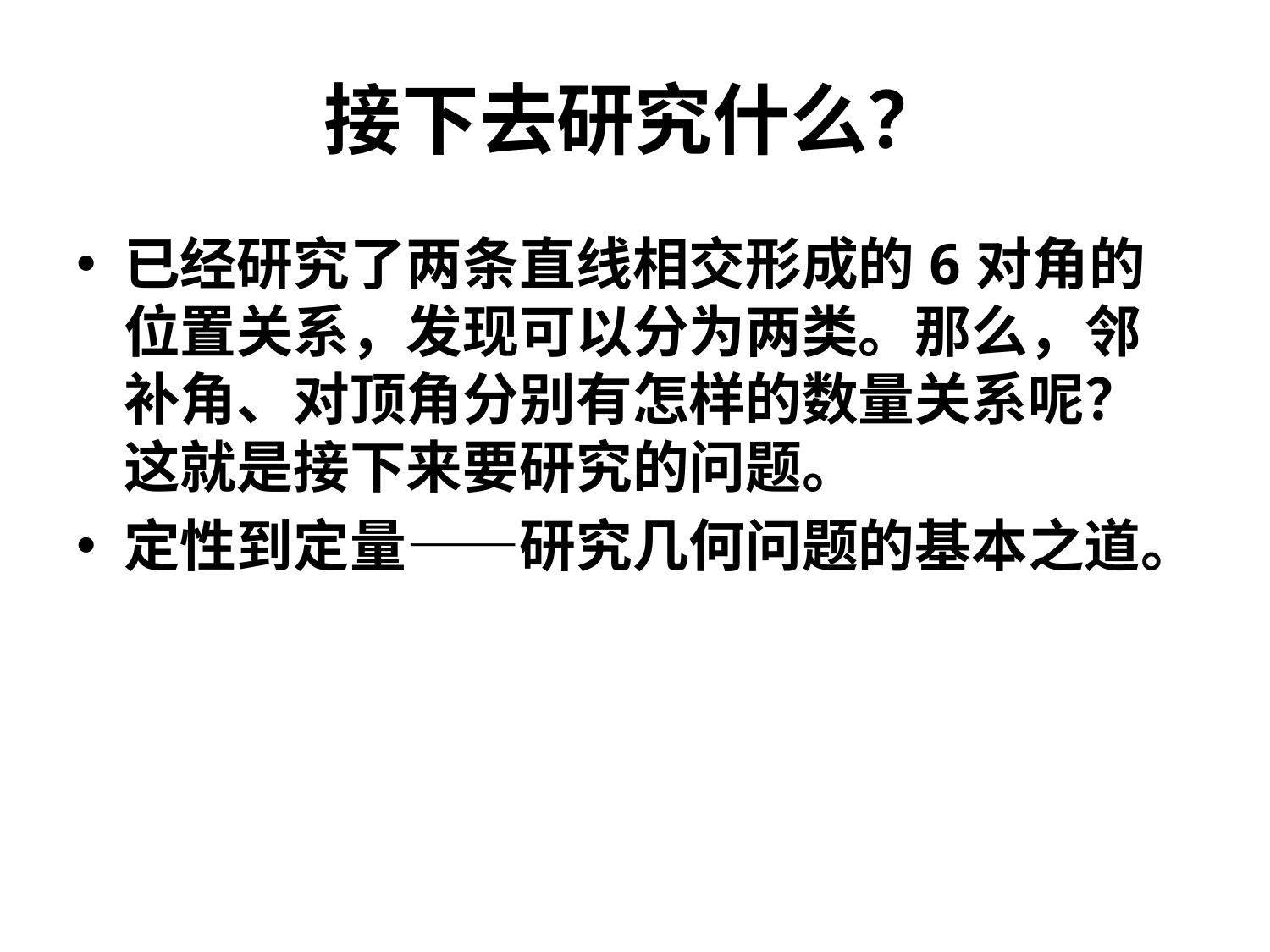

# 接下去研究什么？
已经研究了两条直线相交形成的6对角的位置关系，发现可以分为两类。那么，邻补角、对顶角分别有怎样的数量关系呢？这就是接下来要研究的问题。
定性到定量——研究几何问题的基本之道。